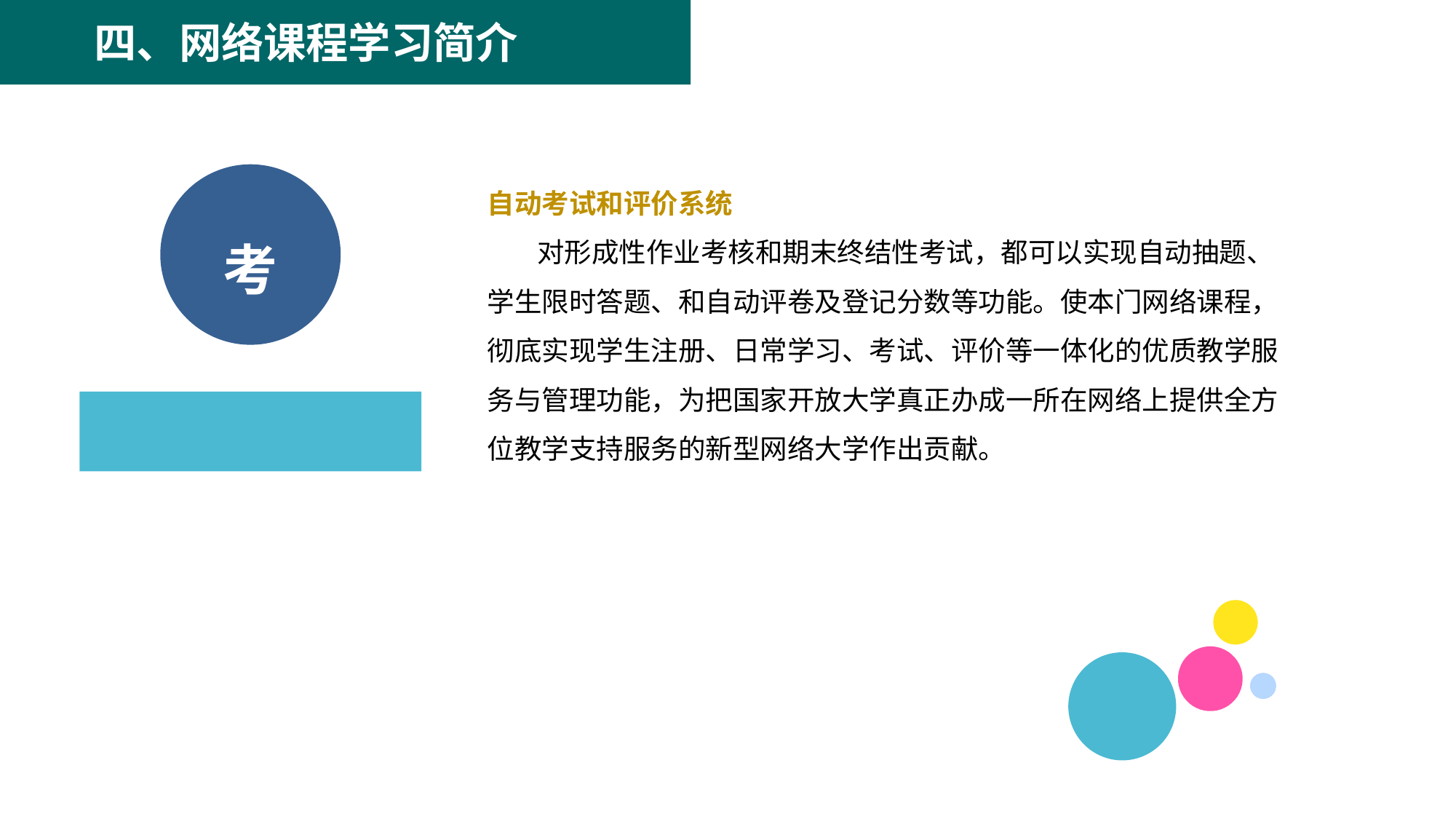

四、网络课程学习简介

自动考试和评价系统
       对形成性作业考核和期末终结性考试，都可以实现自动抽题、学生限时答题、和自动评卷及登记分数等功能。使本门网络课程，彻底实现学生注册、日常学习、考试、评价等一体化的优质教学服务与管理功能，为把国家开放大学真正办成一所在网络上提供全方位教学支持服务的新型网络大学作出贡献。
考
讲